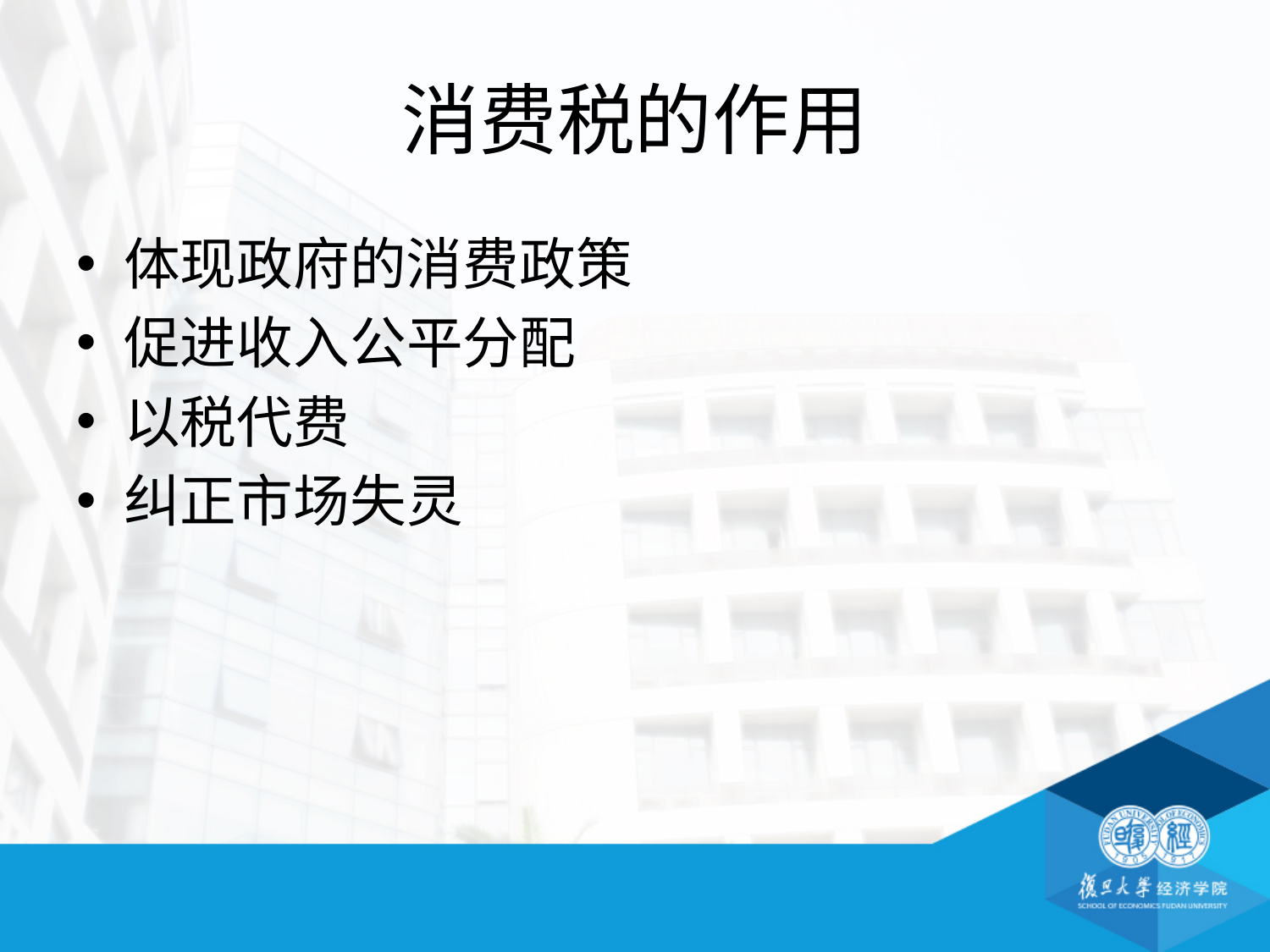

# 消费税的作用
体现政府的消费政策
促进收入公平分配
以税代费
纠正市场失灵